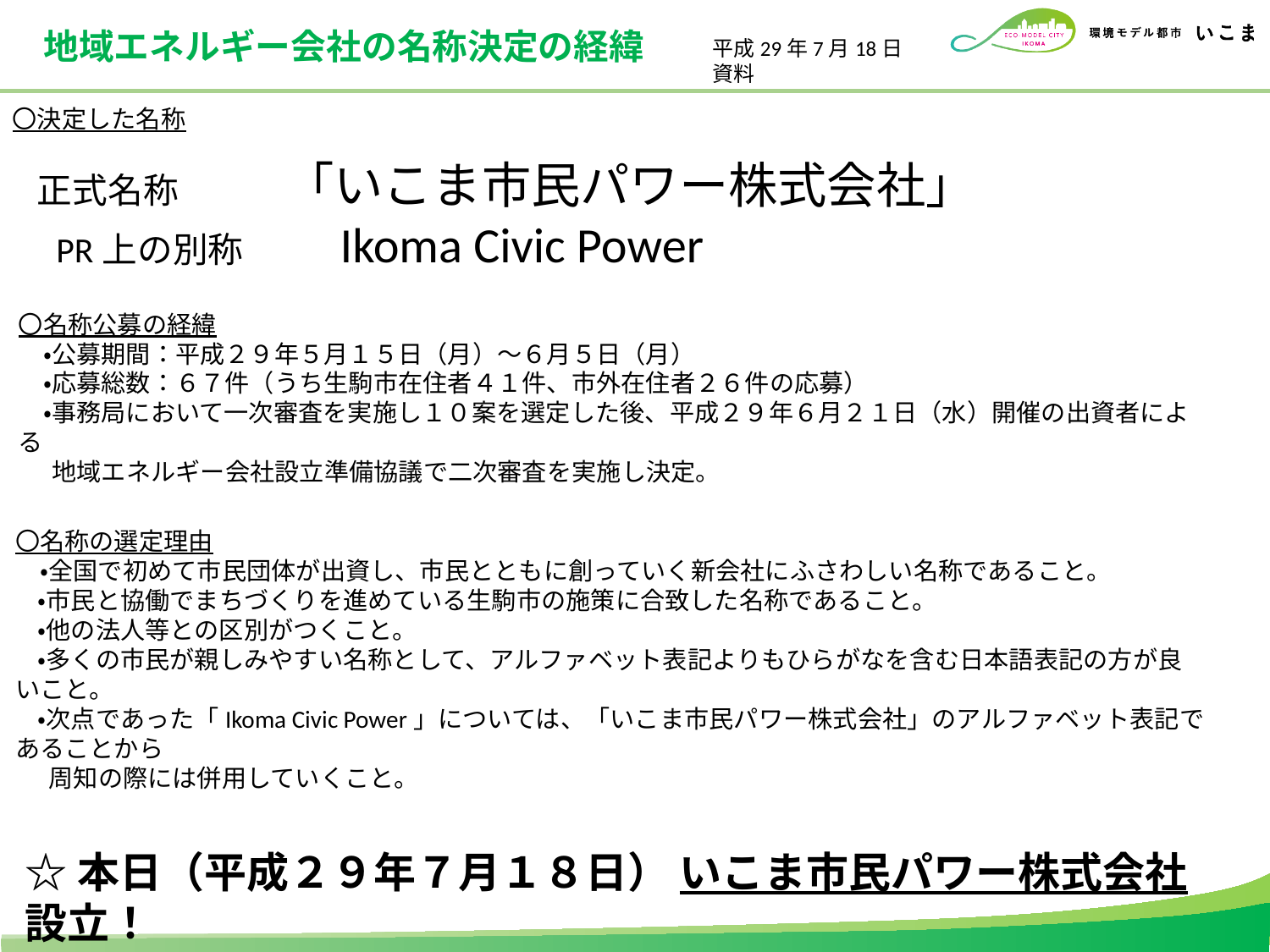

地域エネルギー会社の名称決定の経緯
平成29年7月18日資料
〇決定した名称

　正式名称　　　「いこま市民パワー株式会社」
　PR上の別称　　Ikoma Civic Power

〇名称公募の経緯
　・公募期間：平成２９年５月１５日（月）～６月５日（月）
　・応募総数：６７件（うち生駒市在住者４１件、市外在住者２６件の応募）
　・事務局において一次審査を実施し１０案を選定した後、平成２９年６月２１日（水）開催の出資者による
     地域エネルギー会社設立準備協議で二次審査を実施し決定。
〇名称の選定理由
　・全国で初めて市民団体が出資し、市民とともに創っていく新会社にふさわしい名称であること。
   ・市民と協働でまちづくりを進めている生駒市の施策に合致した名称であること。
   ・他の法人等との区別がつくこと。
   ・多くの市民が親しみやすい名称として、アルファベット表記よりもひらがなを含む日本語表記の方が良いこと。
   ・次点であった「Ikoma Civic Power」については、「いこま市民パワー株式会社」のアルファベット表記であることから
     周知の際には併用していくこと。

☆本日（平成２９年７月１８日） いこま市民パワー株式会社 設立！